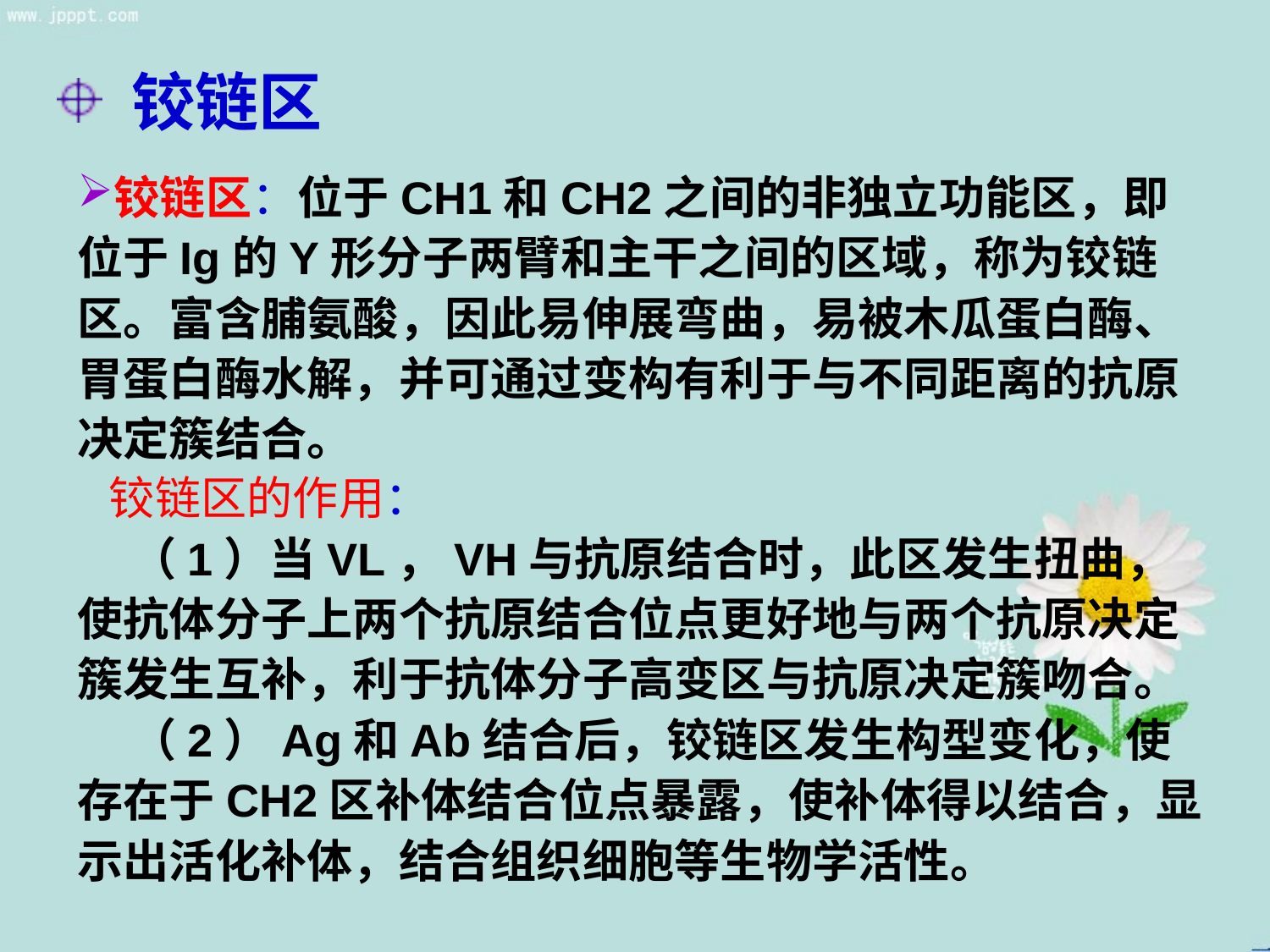

铰链区
铰链区：位于CH1和CH2之间的非独立功能区，即位于Ig的Y形分子两臂和主干之间的区域，称为铰链区。富含脯氨酸，因此易伸展弯曲，易被木瓜蛋白酶、胃蛋白酶水解，并可通过变构有利于与不同距离的抗原决定簇结合。
铰链区的作用：
 （1）当VL，VH与抗原结合时，此区发生扭曲，使抗体分子上两个抗原结合位点更好地与两个抗原决定簇发生互补，利于抗体分子高变区与抗原决定簇吻合。
 （2）Ag和Ab结合后，铰链区发生构型变化，使存在于CH2区补体结合位点暴露，使补体得以结合，显示出活化补体，结合组织细胞等生物学活性。